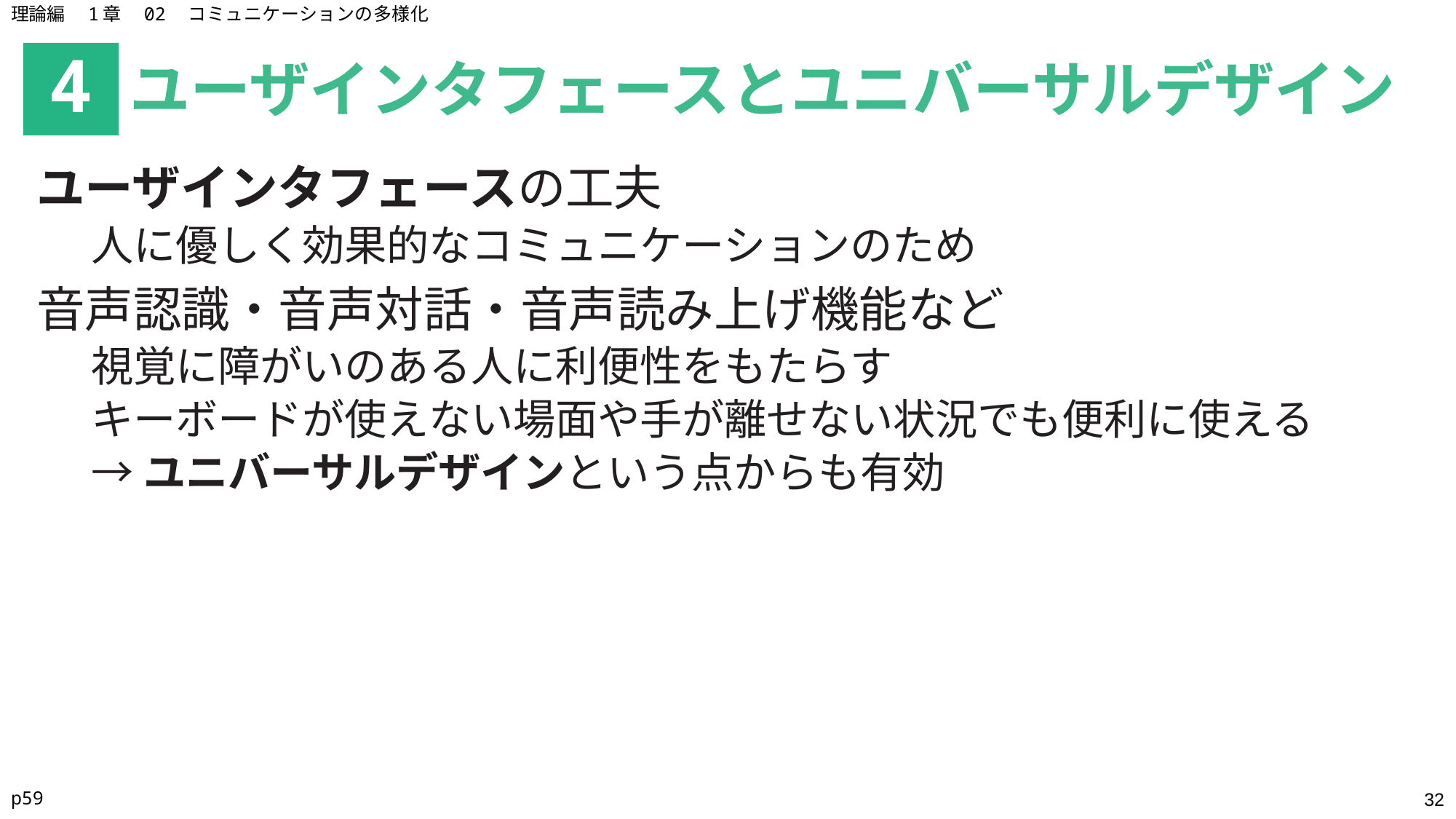

理論編　1章　02　コミュニケーションの多様化
ユーザインタフェースとユニバーサルデザイン
4
ユーザインタフェースの工夫
人に優しく効果的なコミュニケーションのため
音声認識・音声対話・音声読み上げ機能など
視覚に障がいのある人に利便性をもたらす
キーボードが使えない場面や手が離せない状況でも便利に使える
→ユニバーサルデザインという点からも有効
p59
32